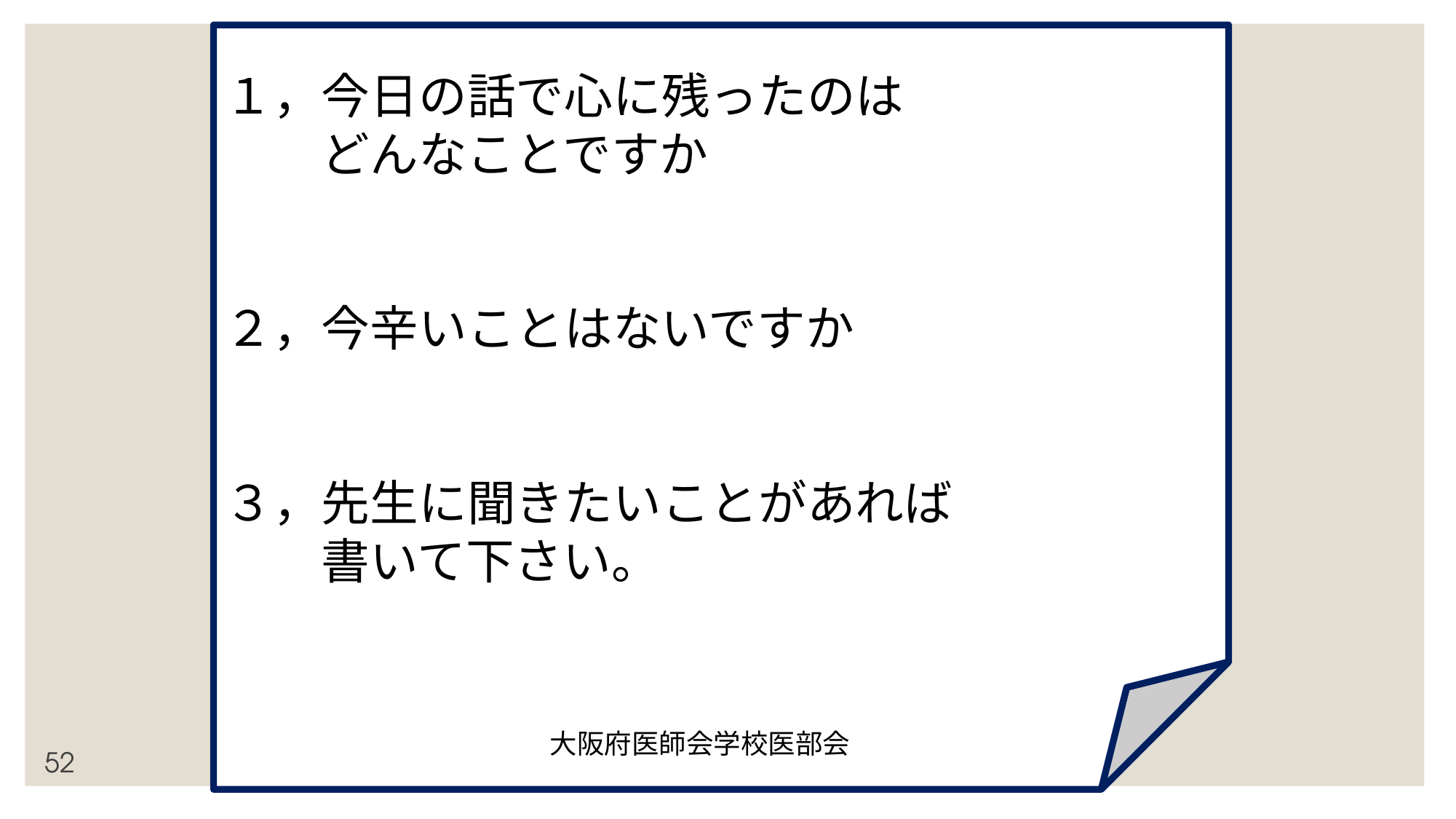

１，今日の話で心に残ったのは
　　どんなことですか

２，今辛いことはないですか

３，先生に聞きたいことがあれば
　　書いて下さい。

大阪府医師会学校医部会
52